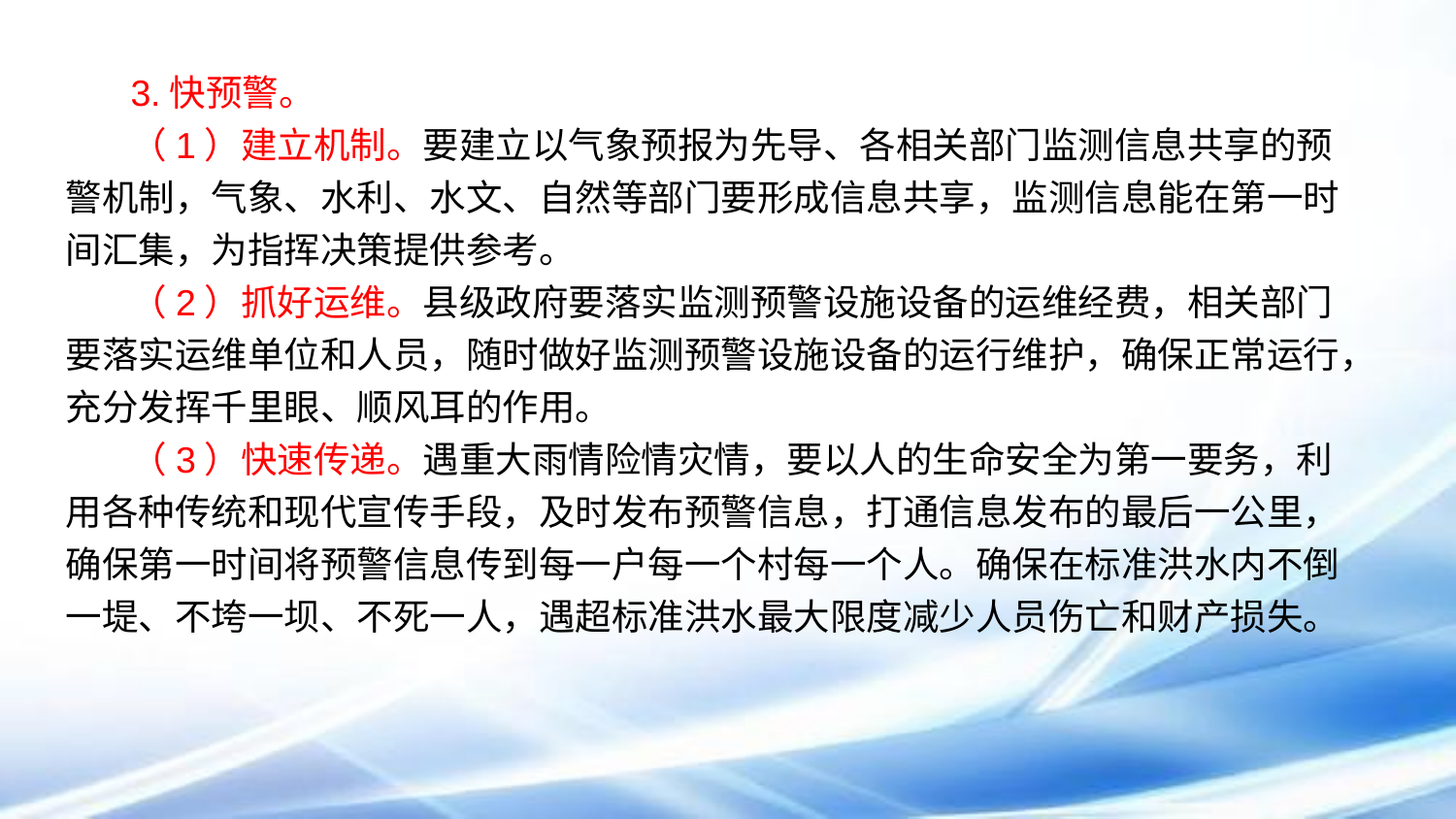

3.快预警。
（1）建立机制。要建立以气象预报为先导、各相关部门监测信息共享的预警机制，气象、水利、水文、自然等部门要形成信息共享，监测信息能在第一时间汇集，为指挥决策提供参考。
（2）抓好运维。县级政府要落实监测预警设施设备的运维经费，相关部门要落实运维单位和人员，随时做好监测预警设施设备的运行维护，确保正常运行，充分发挥千里眼、顺风耳的作用。
（3）快速传递。遇重大雨情险情灾情，要以人的生命安全为第一要务，利用各种传统和现代宣传手段，及时发布预警信息，打通信息发布的最后一公里，确保第一时间将预警信息传到每一户每一个村每一个人。确保在标准洪水内不倒一堤、不垮一坝、不死一人，遇超标准洪水最大限度减少人员伤亡和财产损失。